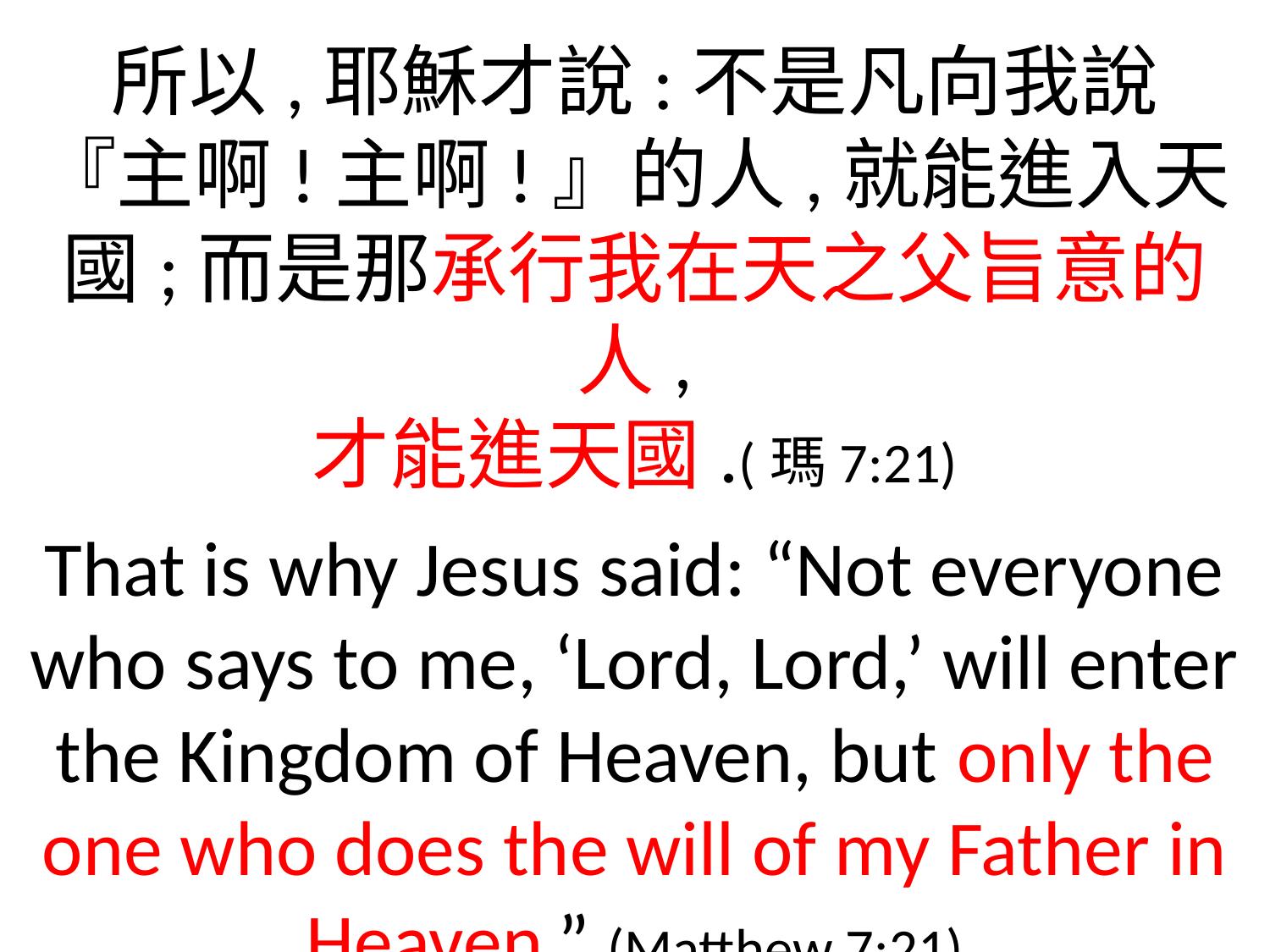

所以,耶穌才說:不是凡向我說
『主啊!主啊!』的人,就能進入天國;而是那承行我在天之父旨意的人,
才能進天國.(瑪7:21)
That is why Jesus said: “Not everyone who says to me, ‘Lord, Lord,’ will enter the Kingdom of Heaven, but only the one who does the will of my Father in Heaven.” (Matthew 7:21)